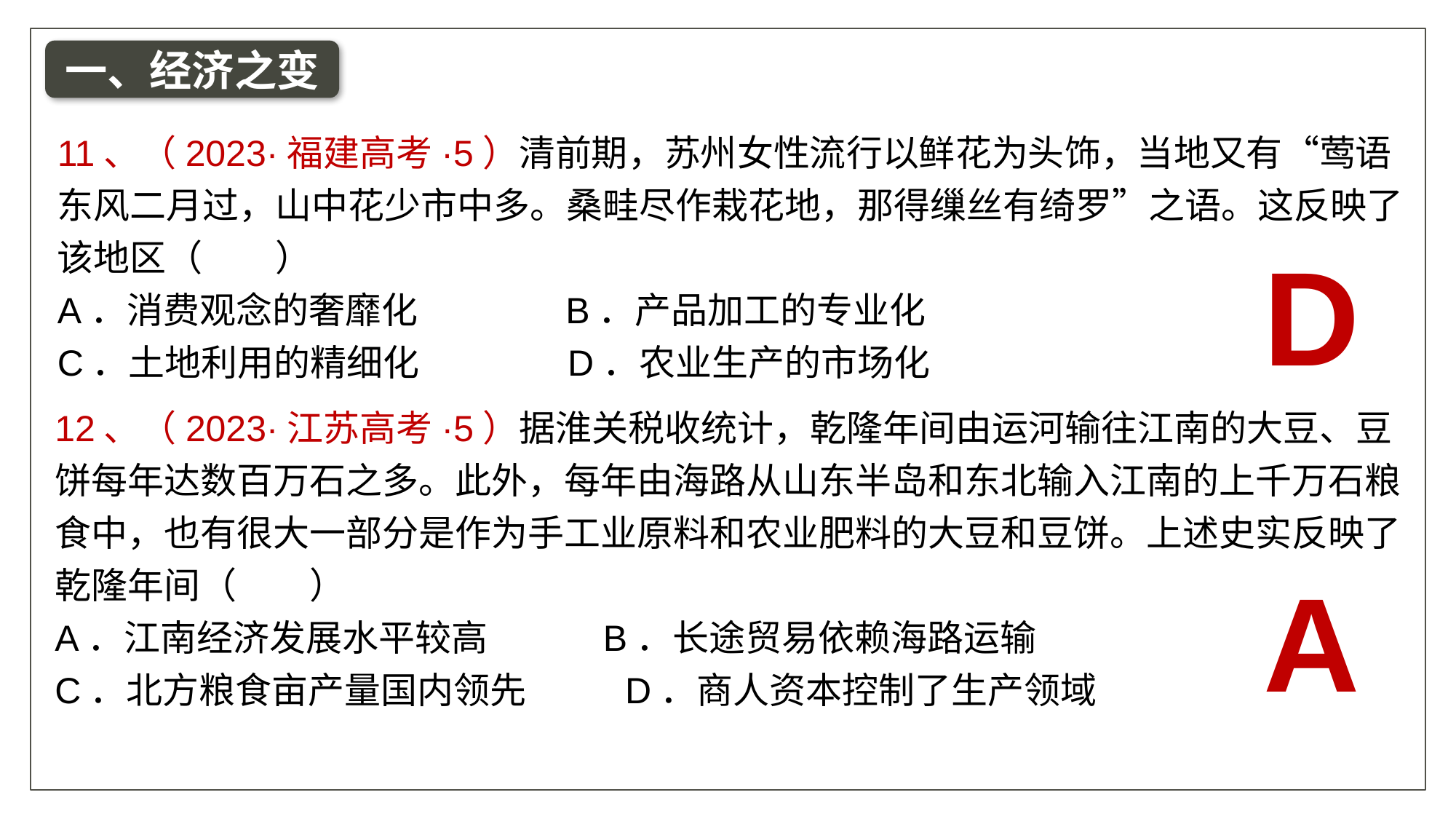

一、经济之变
11、（2023·福建高考·5）清前期，苏州女性流行以鲜花为头饰，当地又有“莺语东风二月过，山中花少市中多。桑畦尽作栽花地，那得缫丝有绮罗”之语。这反映了该地区（　　）
A．消费观念的奢靡化                 B．产品加工的专业化
C．土地利用的精细化                 D．农业生产的市场化
D
12、（2023·江苏高考·5）据淮关税收统计，乾隆年间由运河输往江南的大豆、豆饼每年达数百万石之多。此外，每年由海路从山东半岛和东北输入江南的上千万石粮食中，也有很大一部分是作为手工业原料和农业肥料的大豆和豆饼。上述史实反映了乾隆年间（　　）
A．江南经济发展水平较高             B．长途贸易依赖海路运输
C．北方粮食亩产量国内领先           D．商人资本控制了生产领域
A